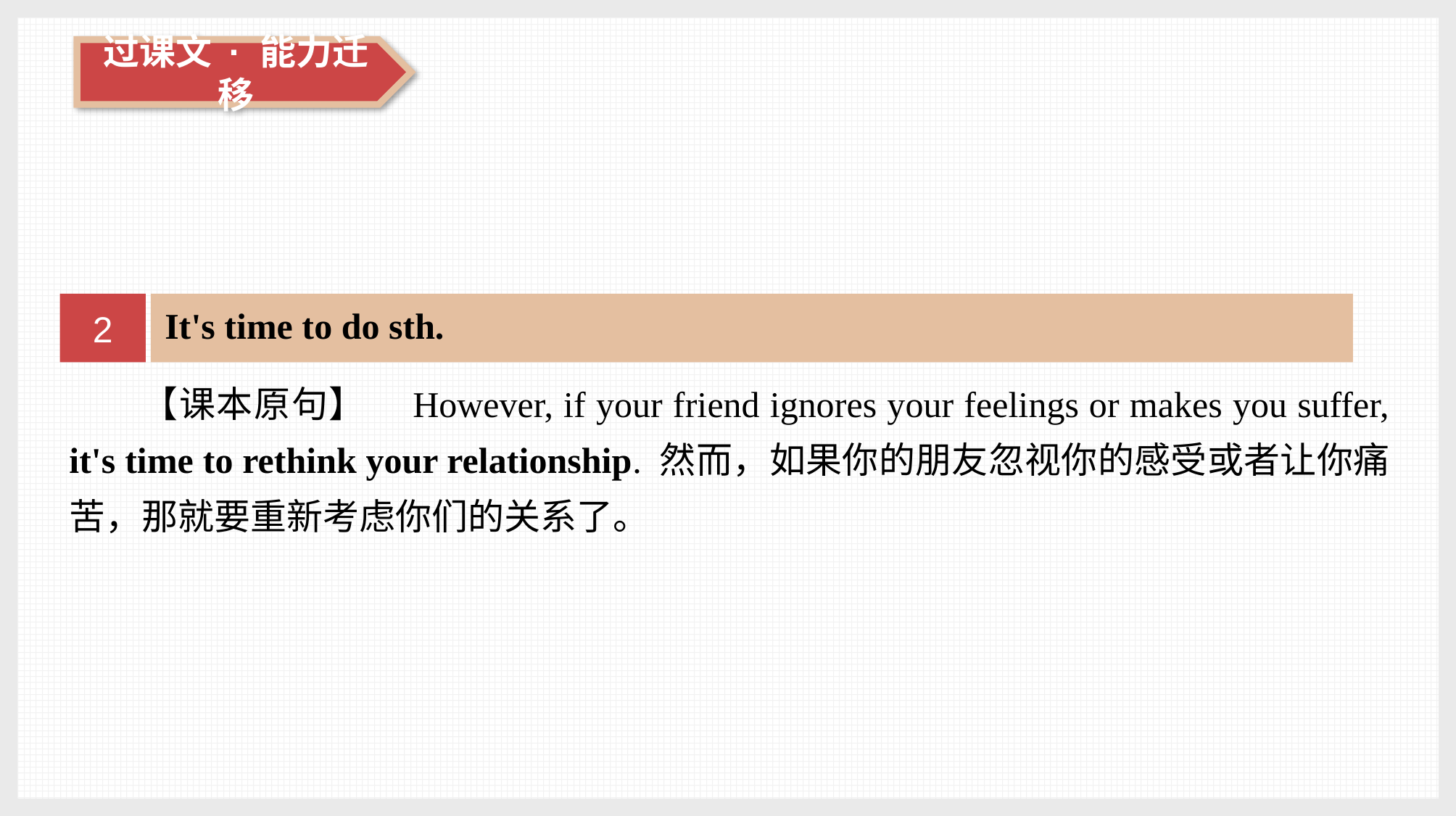

2

It's time to do sth.
【课本原句】　However, if your friend ignores your feelings or makes you suffer, it's time to rethink your relationship. 然而，如果你的朋友忽视你的感受或者让你痛苦，那就要重新考虑你们的关系了。